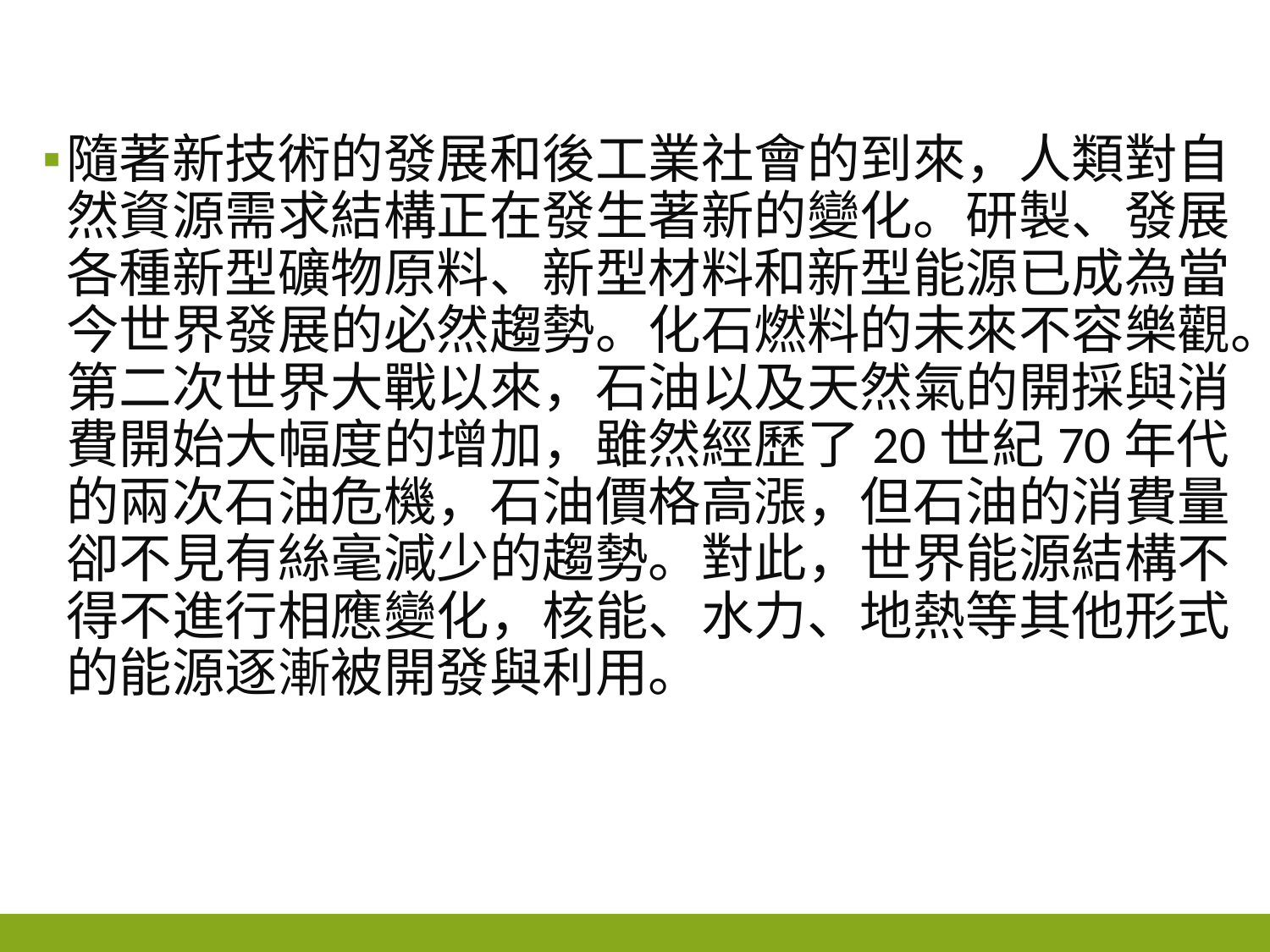

#
隨著新技術的發展和後工業社會的到來，人類對自然資源需求結構正在發生著新的變化。研製、發展各種新型礦物原料、新型材料和新型能源已成為當今世界發展的必然趨勢。化石燃料的未來不容樂觀。第二次世界大戰以來，石油以及天然氣的開採與消費開始大幅度的增加，雖然經歷了20世紀70年代的兩次石油危機，石油價格高漲，但石油的消費量卻不見有絲毫減少的趨勢。對此，世界能源結構不得不進行相應變化，核能、水力、地熱等其他形式的能源逐漸被開發與利用。